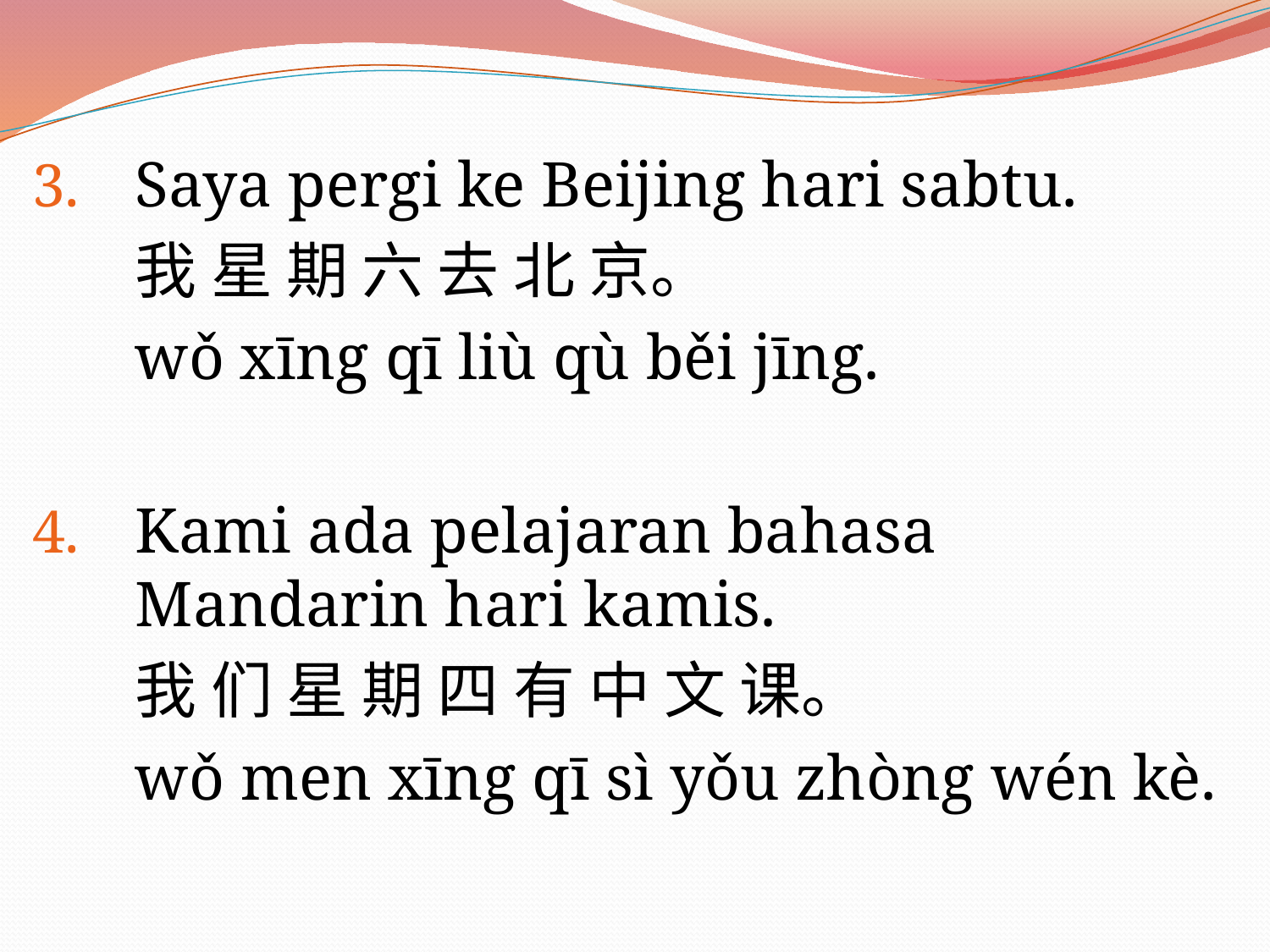

Saya pergi ke Beijing hari sabtu.
	我 星 期 六 去 北 京。
 	wǒ xīng qī liù qù běi jīng.

Kami ada pelajaran bahasa Mandarin hari kamis.
	我 们 星 期 四 有 中 文 课。
	wǒ men xīng qī sì yǒu zhòng wén kè.